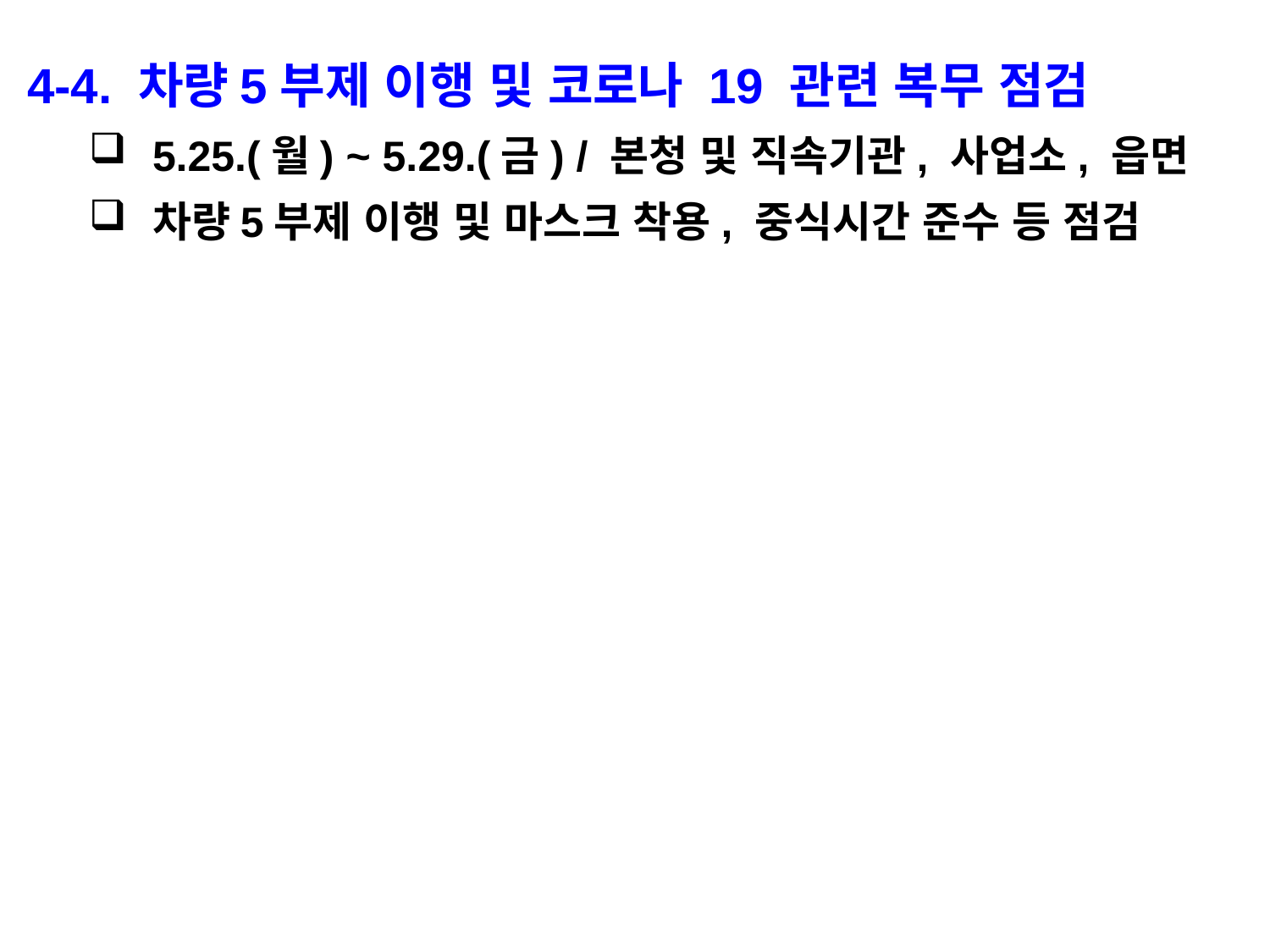

4-4. 차량5부제 이행 및 코로나 19 관련 복무 점검
5.25.(월) ~ 5.29.(금) / 본청 및 직속기관, 사업소, 읍면
차량5부제 이행 및 마스크 착용, 중식시간 준수 등 점검